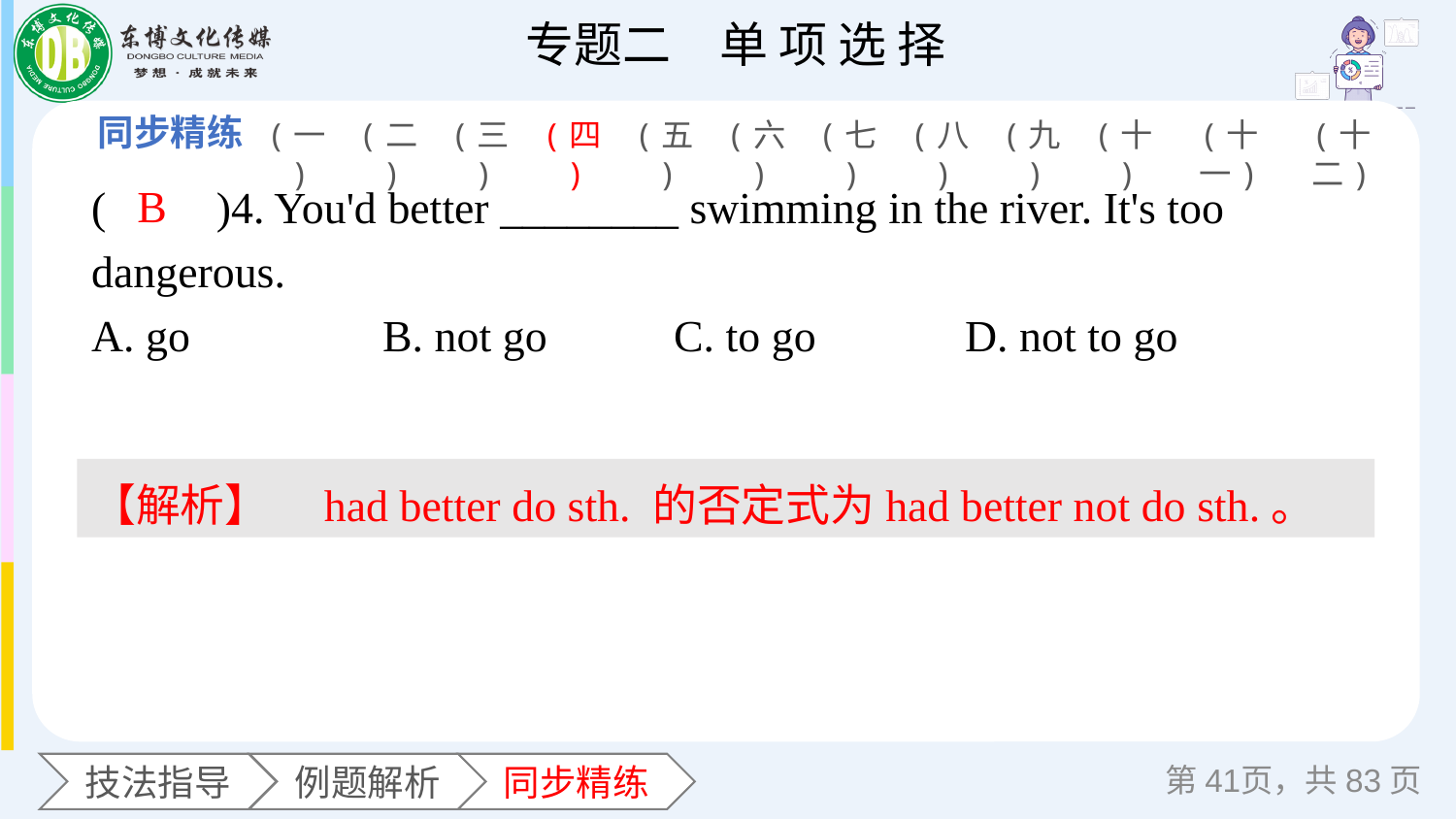

(一)
(二)
(三)
(四)
(五)
(六)
(七)
(八)
(九)
(十)
(十一)
(十二)
(　　)4. You'd better ________ swimming in the river. It's too dangerous.
A. go    		B. not go    	C. to go    	D. not to go
B
【解析】　had better do sth. 的否定式为had better not do sth.。
第41页，共83页